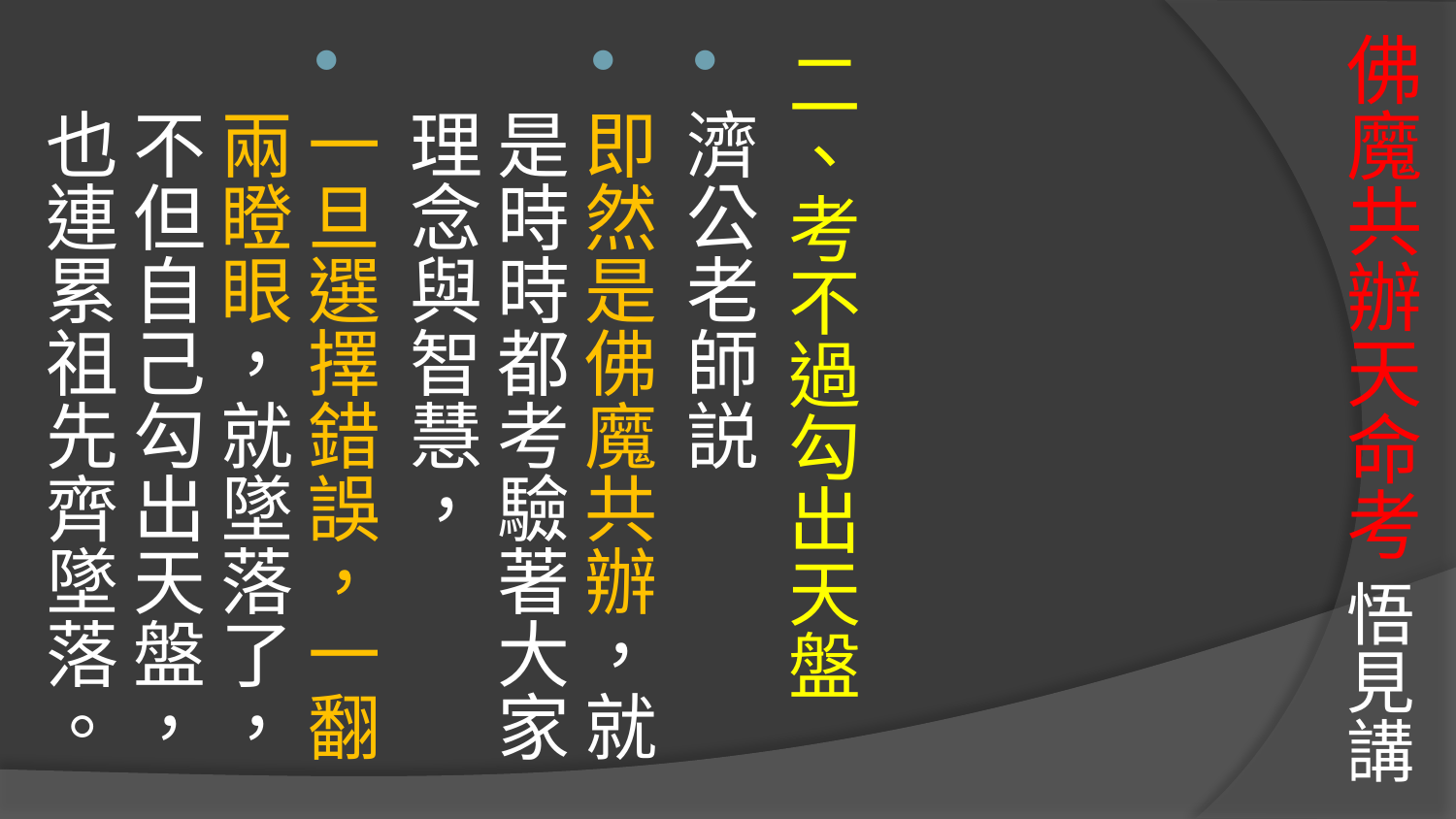

# 佛魔共辦天命考 悟見講
二、考不過勾出天盤
濟公老師説
即然是佛魔共辦，就是時時都考驗著大家理念與智慧，
一旦選擇錯誤，一翻兩瞪眼，就墜落了，不但自己勾出天盤，也連累祖先齊墜落。